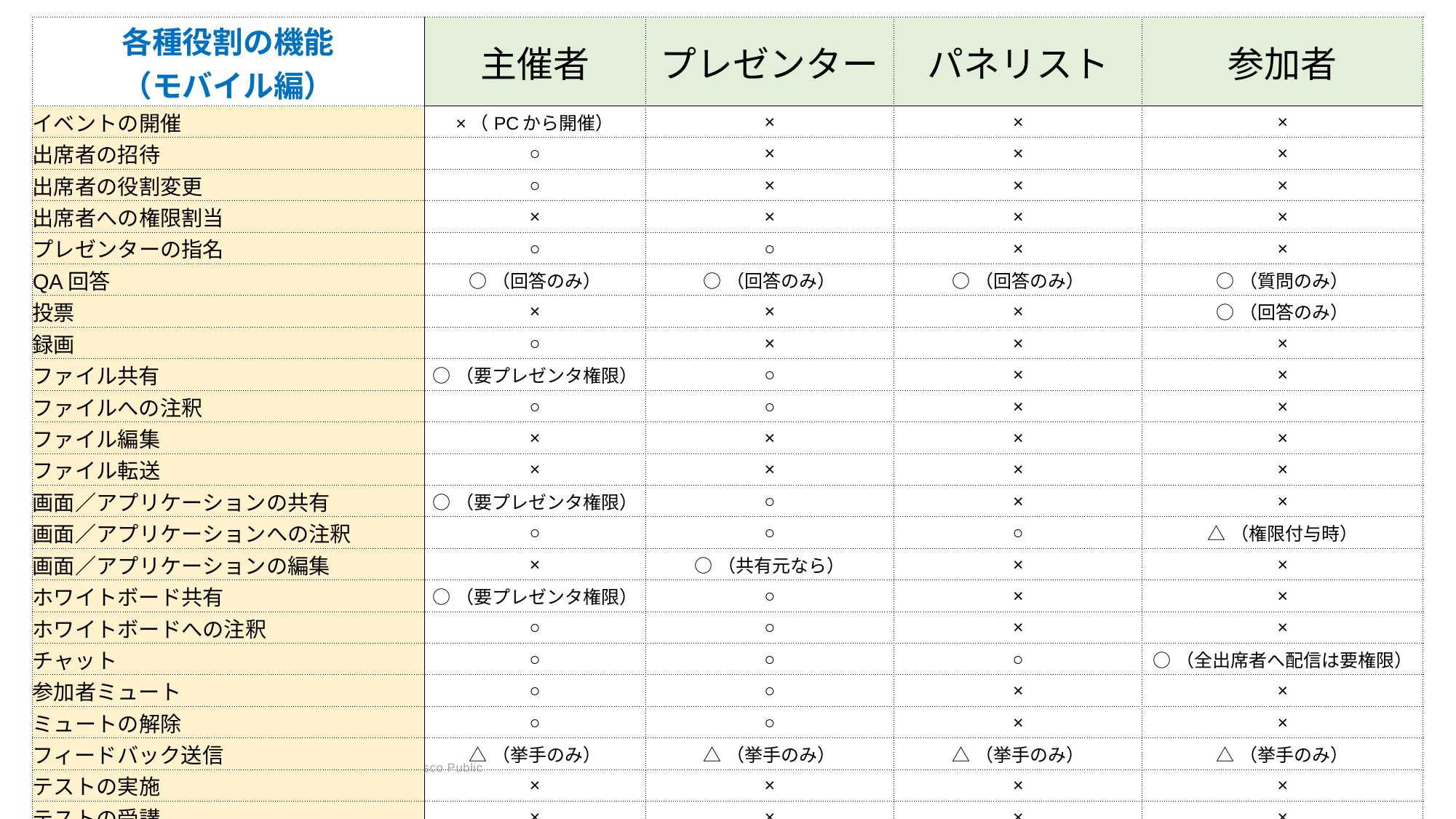

| 各種役割の機能 （モバイル編） | 主催者 | プレゼンター | パネリスト | 参加者 |
| --- | --- | --- | --- | --- |
| イベントの開催 | ×（PCから開催） | × | × | × |
| 出席者の招待 | ○ | × | × | × |
| 出席者の役割変更 | ○ | × | × | × |
| 出席者への権限割当 | × | × | × | × |
| プレゼンターの指名 | ○ | ○ | × | × |
| QA回答 | ○（回答のみ） | ○（回答のみ） | ○（回答のみ） | ○（質問のみ） |
| 投票 | × | × | × | ○（回答のみ） |
| 録画 | ○ | × | × | × |
| ファイル共有 | ○（要プレゼンタ権限） | ○ | × | × |
| ファイルへの注釈 | ○ | ○ | × | × |
| ファイル編集 | × | × | × | × |
| ファイル転送 | × | × | × | × |
| 画面／アプリケーションの共有 | ○（要プレゼンタ権限） | ○ | × | × |
| 画面／アプリケーションへの注釈 | ○ | ○ | ○ | △（権限付与時） |
| 画面／アプリケーションの編集 | × | ○（共有元なら） | × | × |
| ホワイトボード共有 | ○（要プレゼンタ権限） | ○ | × | × |
| ホワイトボードへの注釈 | ○ | ○ | × | × |
| チャット | ○ | ○ | ○ | ○（全出席者へ配信は要権限） |
| 参加者ミュート | ○ | ○ | × | × |
| ミュートの解除 | ○ | ○ | × | × |
| フィードバック送信 | △（挙手のみ） | △（挙手のみ） | △（挙手のみ） | △（挙手のみ） |
| テストの実施 | × | × | × | × |
| テストの受講 | × | × | × | × |
| ブレイクアウトセッションの割当／開始 | × | × | × | × |
| ブレイクアウトセッションの参加 | ○ | ○ | ○ | ○ |